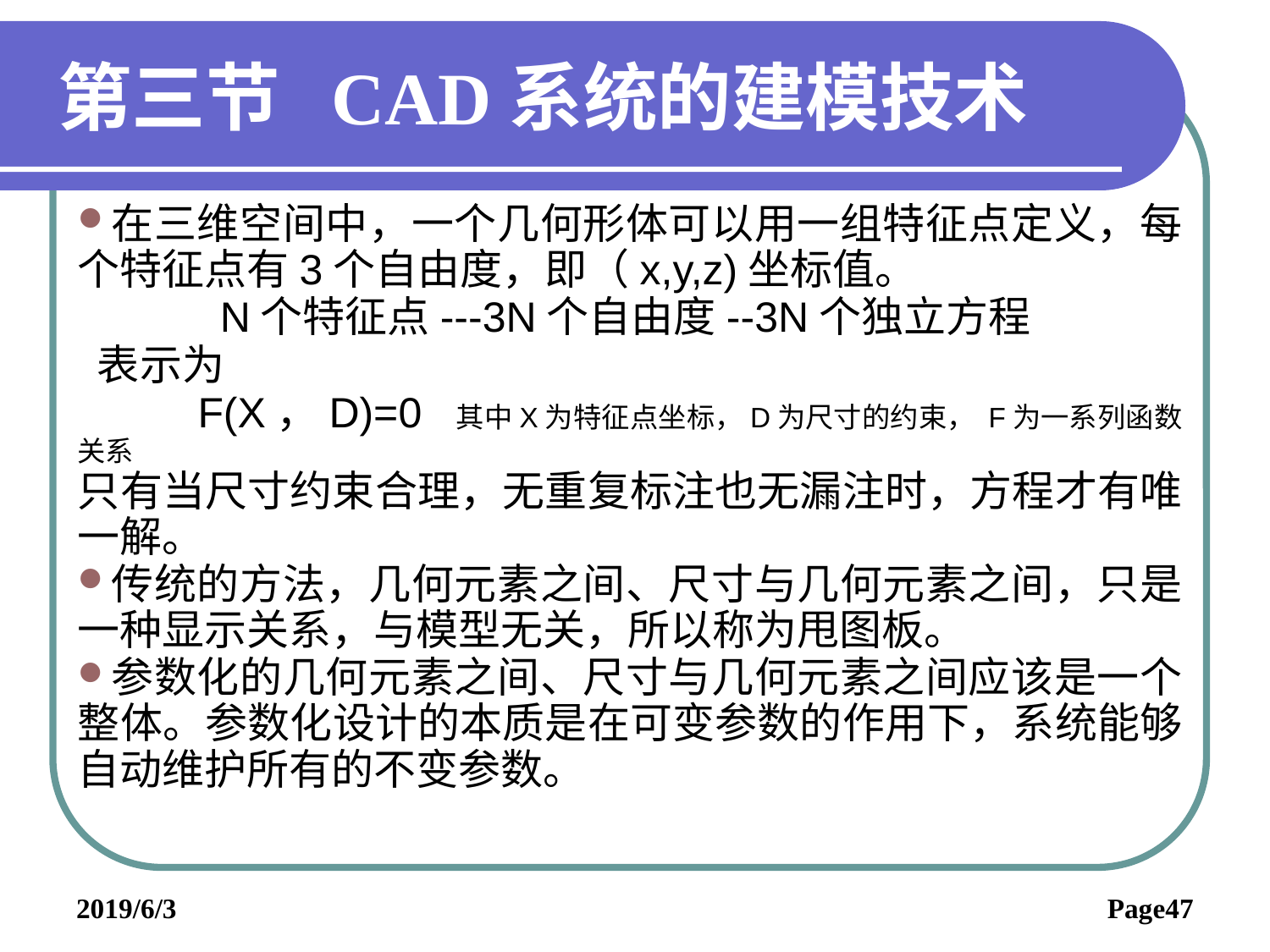

# 第三节  CAD系统的建模技术
在三维空间中，一个几何形体可以用一组特征点定义，每个特征点有3个自由度，即（x,y,z)坐标值。
            N个特征点---3N个自由度--3N个独立方程
 表示为
          F(X，D)=0  其中X为特征点坐标，D为尺寸的约束， F为一系列函数关系
只有当尺寸约束合理，无重复标注也无漏注时，方程才有唯一解。
传统的方法，几何元素之间、尺寸与几何元素之间，只是一种显示关系，与模型无关，所以称为甩图板。
参数化的几何元素之间、尺寸与几何元素之间应该是一个整体。参数化设计的本质是在可变参数的作用下，系统能够自动维护所有的不变参数。
2019/6/3
Page47